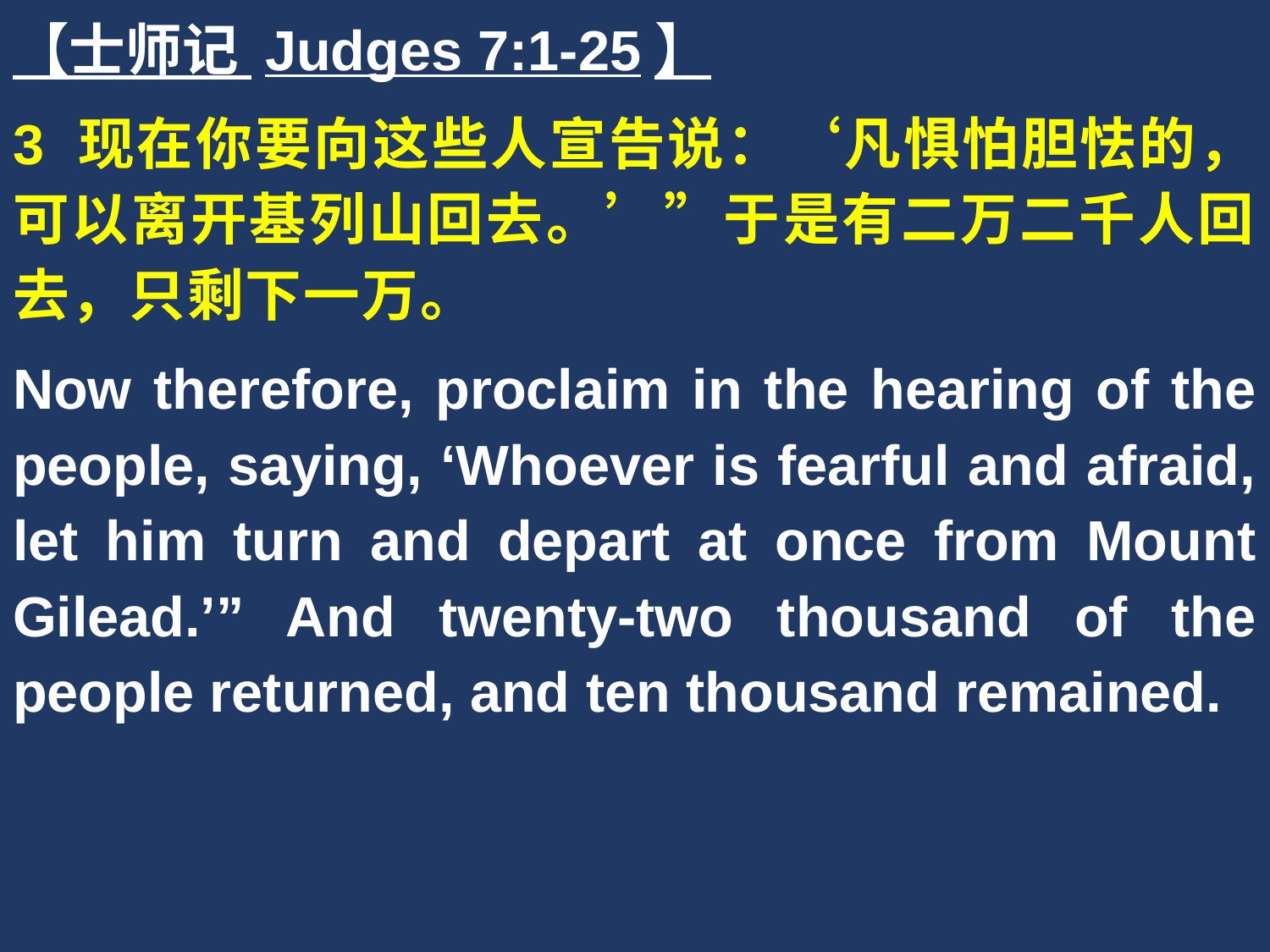

【士师记 Judges 7:1-25】
3 现在你要向这些人宣告说：‘凡惧怕胆怯的，可以离开基列山回去。’”于是有二万二千人回去，只剩下一万。
Now therefore, proclaim in the hearing of the people, saying, ‘Whoever is fearful and afraid, let him turn and depart at once from Mount Gilead.’” And twenty-two thousand of the people returned, and ten thousand remained.